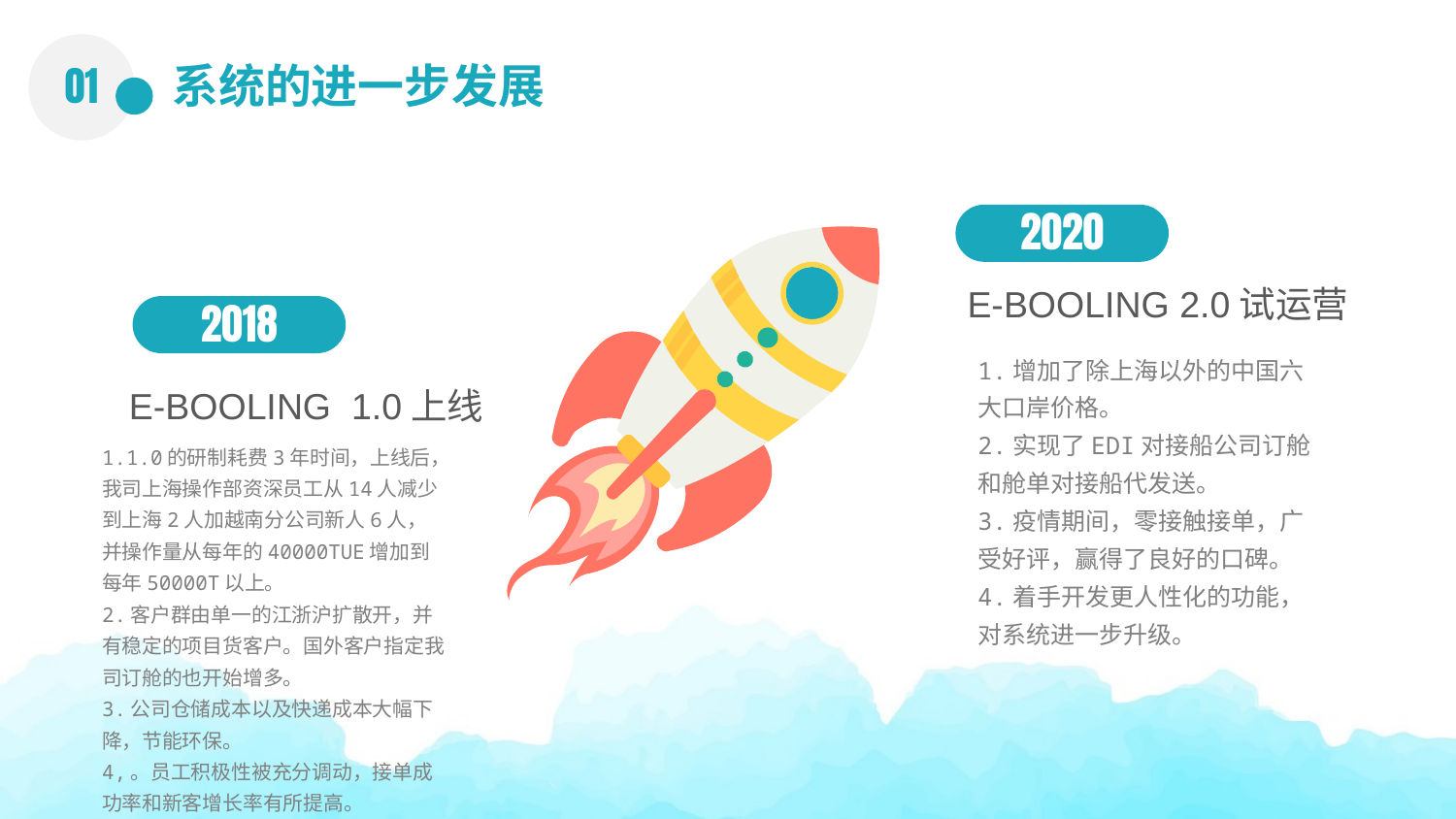

01

系统的进一步发展

2020
E-BOOLING 2.0试运营
2018
1.增加了除上海以外的中国六大口岸价格。
2.实现了EDI对接船公司订舱和舱单对接船代发送。
3.疫情期间，零接触接单，广受好评，赢得了良好的口碑。
4.着手开发更人性化的功能，对系统进一步升级。
E-BOOLING  1.0上线
1.1.0的研制耗费3年时间，上线后，我司上海操作部资深员工从14人减少到上海2人加越南分公司新人6人，并操作量从每年的40000TUE增加到每年50000T以上。
2.客户群由单一的江浙沪扩散开，并有稳定的项目货客户。国外客户指定我司订舱的也开始增多。
3.公司仓储成本以及快递成本大幅下降，节能环保。
4,。员工积极性被充分调动，接单成功率和新客增长率有所提高。